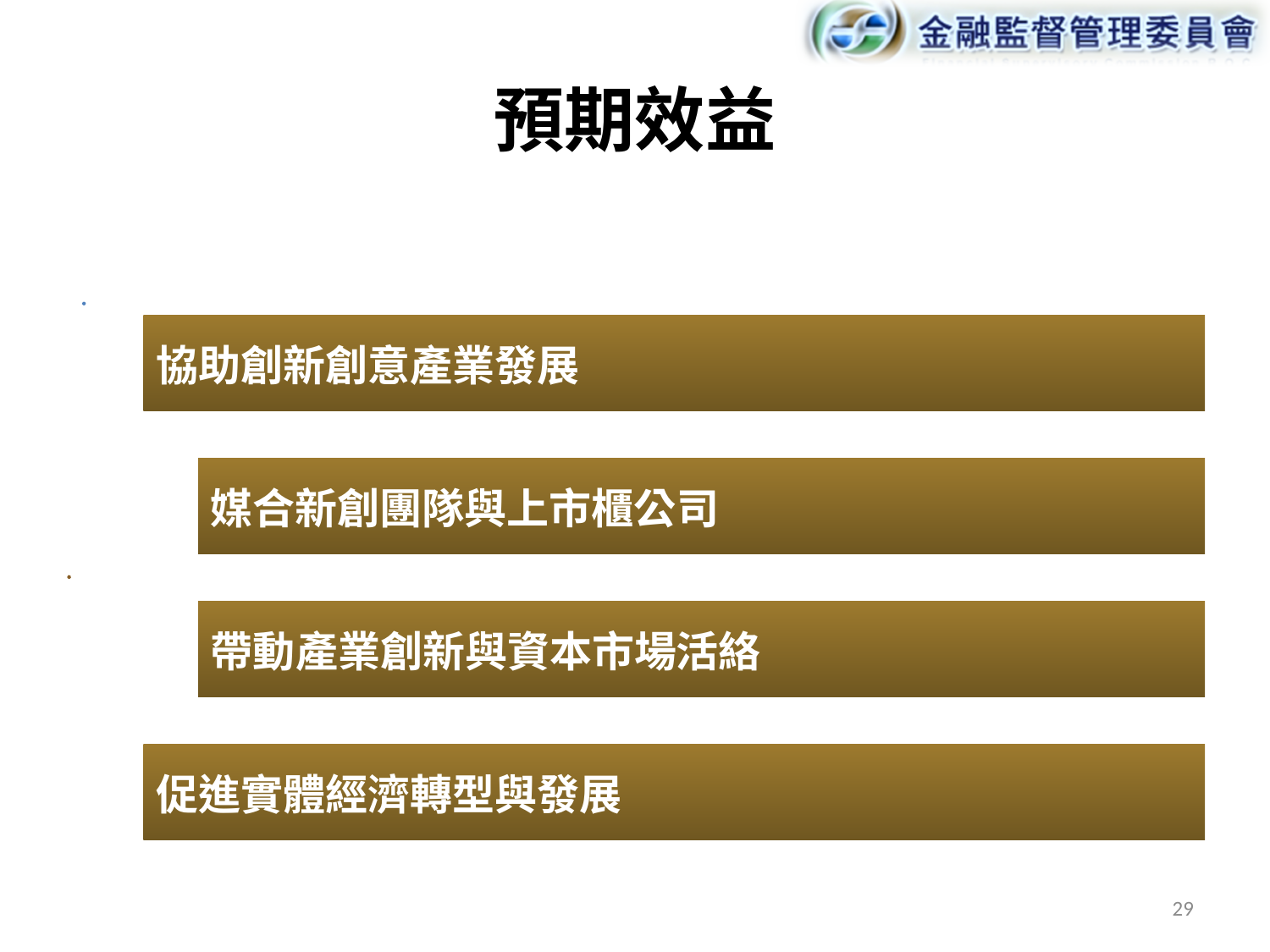

# 預期效益

協助創新創意產業發展
促進實體經濟轉型與發展
帶動產業創新與資本市場活絡
媒合新創團隊與上市櫃公司
29